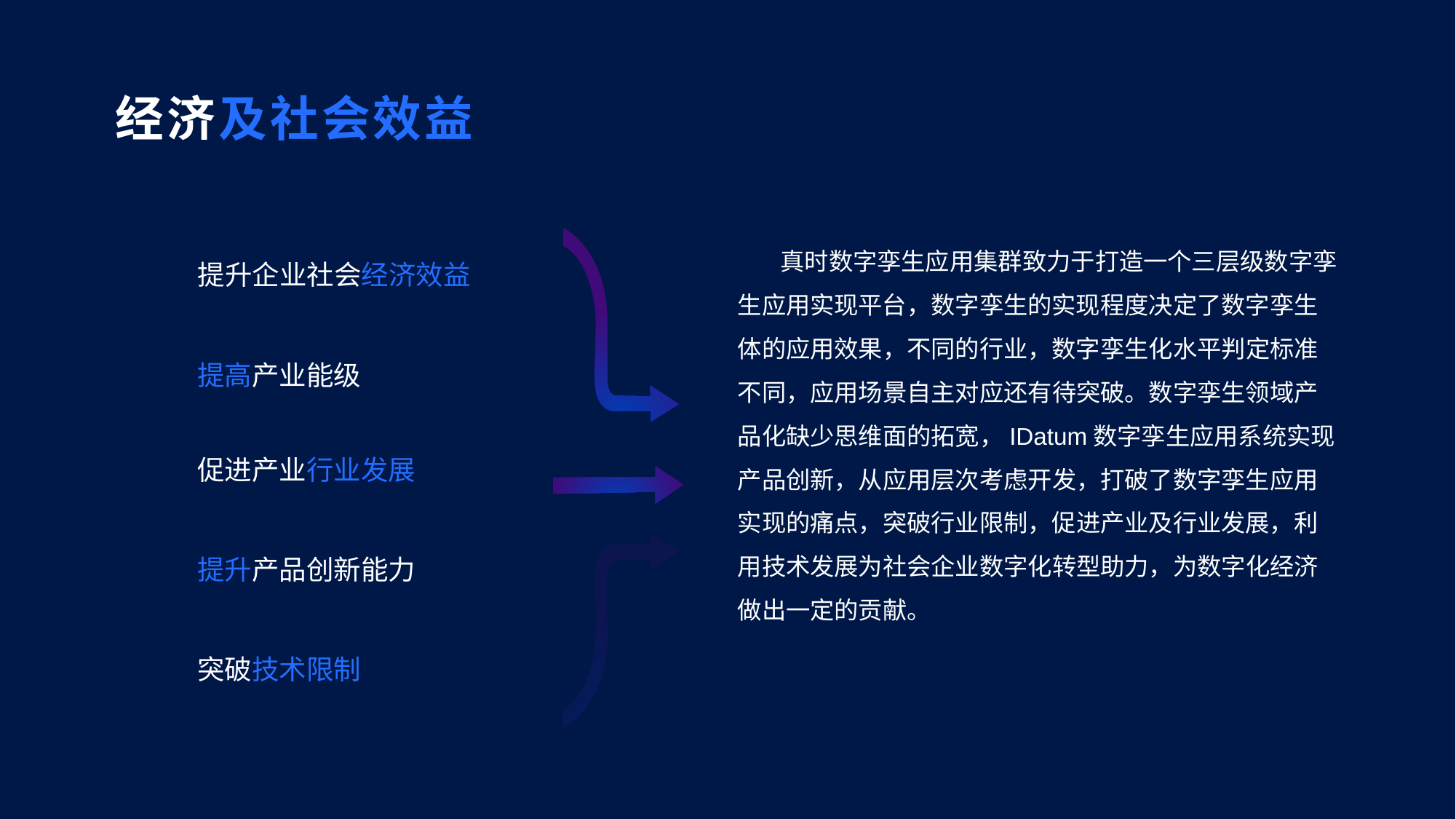

经济及社会效益
真时数字孪生应用集群致力于打造一个三层级数字孪生应用实现平台，数字孪生的实现程度决定了数字孪生体的应用效果，不同的行业，数字孪生化水平判定标准不同，应用场景自主对应还有待突破。数字孪生领域产品化缺少思维面的拓宽，IDatum数字孪生应用系统实现产品创新，从应用层次考虑开发，打破了数字孪生应用实现的痛点，突破行业限制，促进产业及行业发展，利用技术发展为社会企业数字化转型助力，为数字化经济做出一定的贡献。
提升企业社会经济效益

提高产业能级

促进产业行业发展
提升产品创新能力

突破技术限制